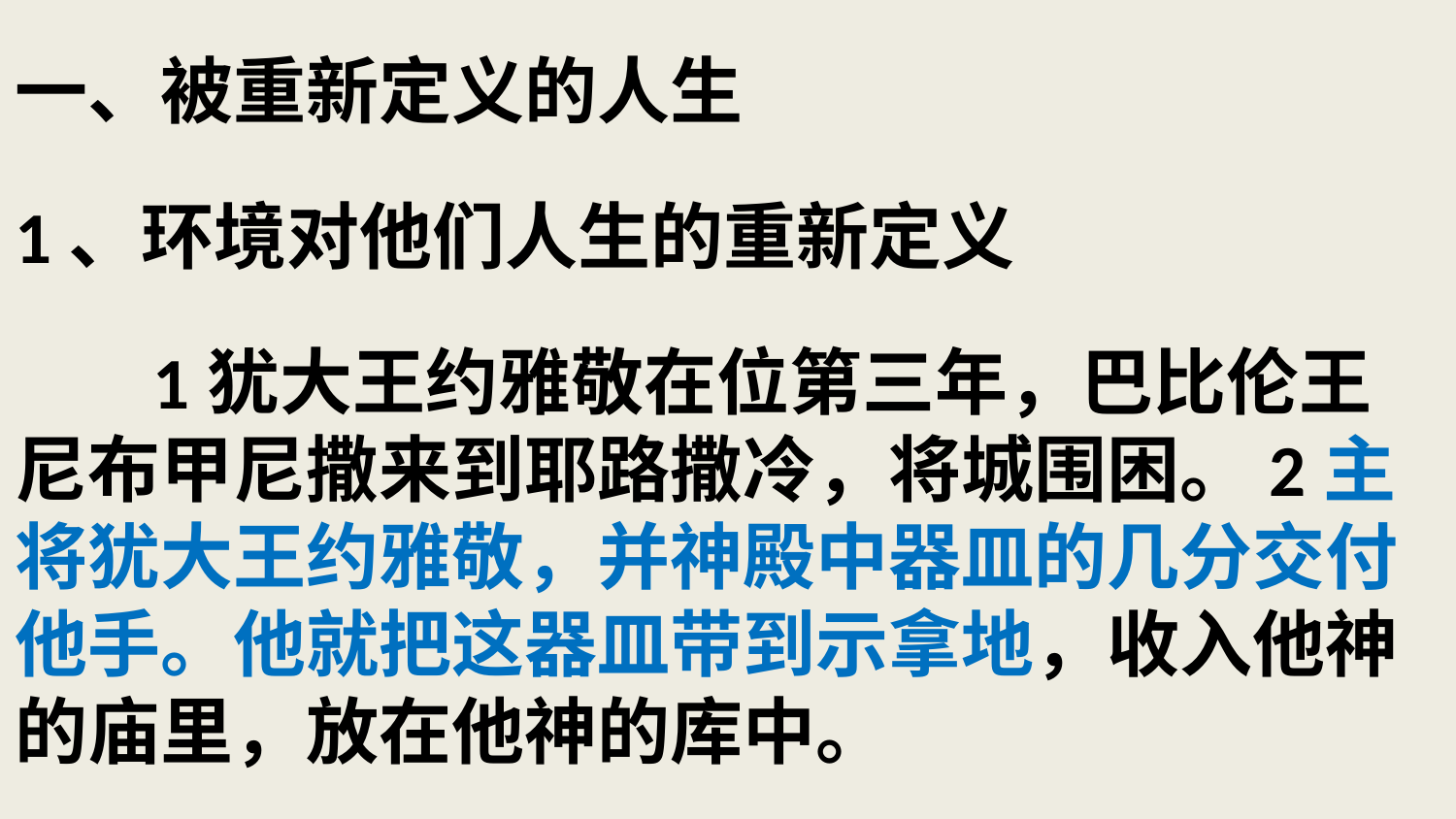

# 一、被重新定义的人生 1、环境对他们人生的重新定义 1犹大王约雅敬在位第三年，巴比伦王尼布甲尼撒来到耶路撒冷，将城围困。2主将犹大王约雅敬，并神殿中器皿的几分交付他手。他就把这器皿带到示拿地，收入他神的庙里，放在他神的库中。